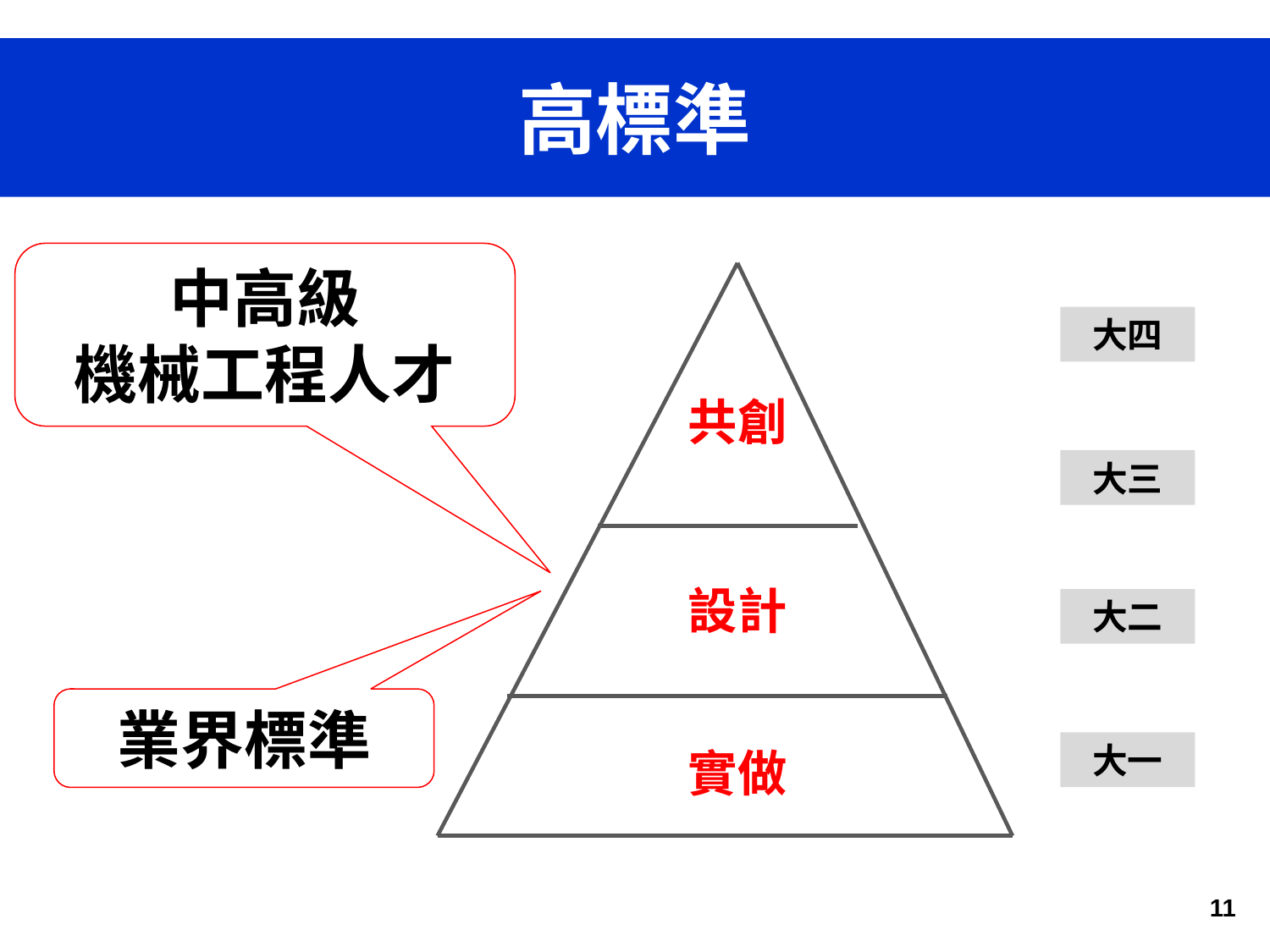

# 高標準
中高級
機械工程人才
大四
共創
大三
設計
大二
業界標準
大一
實做
11